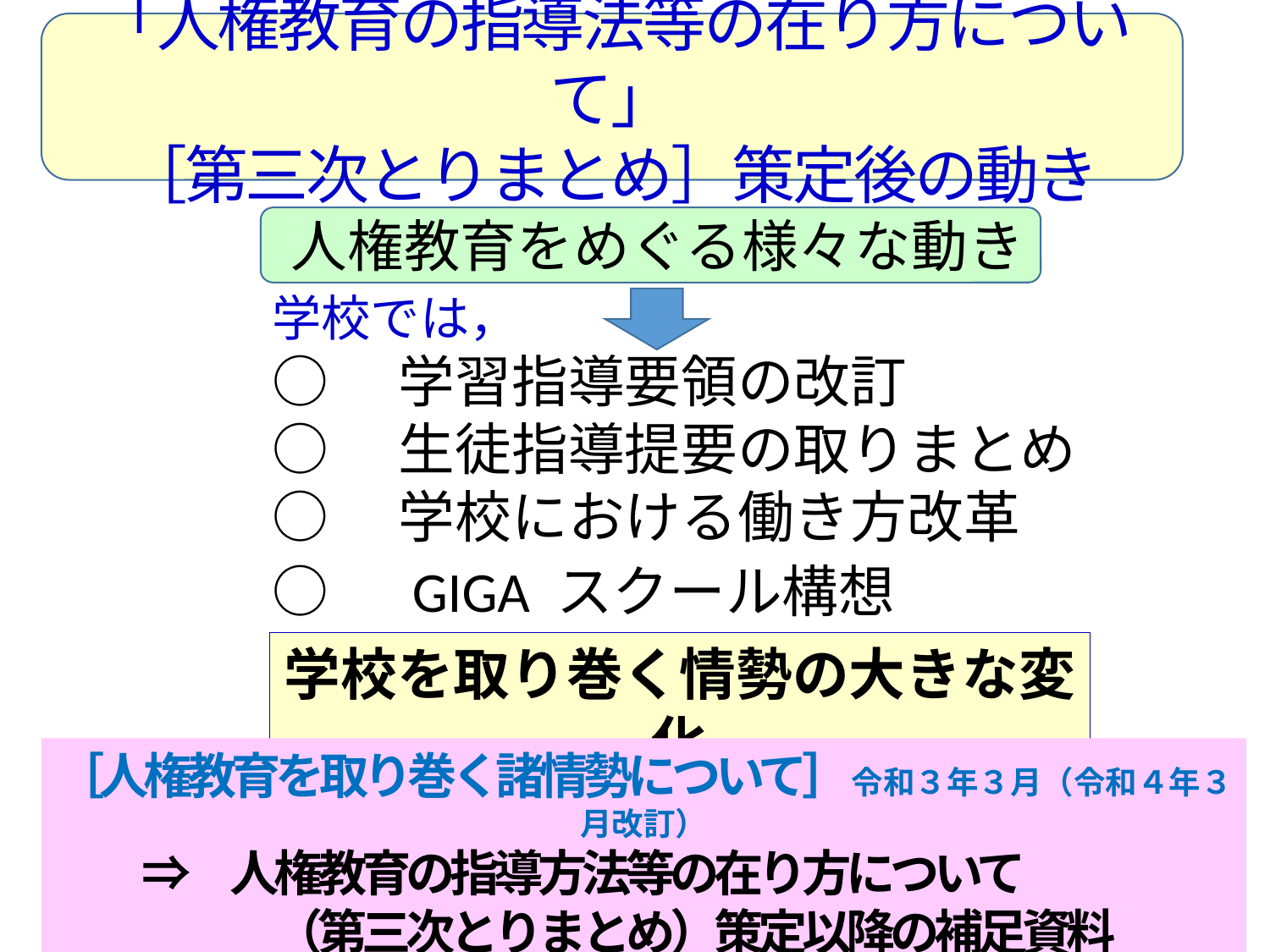

「人権教育の指導法等の在り方について」
［第三次とりまとめ］策定後の動き
人権教育をめぐる様々な動き

学校では，
○　学習指導要領の改訂
○　生徒指導提要の取りまとめ
○　学校における働き方改革
○　GIGA スクール構想　　　など・・・

学校を取り巻く情勢の大きな変化
［人権教育を取り巻く諸情勢について］令和３年３月（令和４年３月改訂）
　　⇒　人権教育の指導方法等の在り方について
　　　　　（第三次とりまとめ）策定以降の補足資料
12